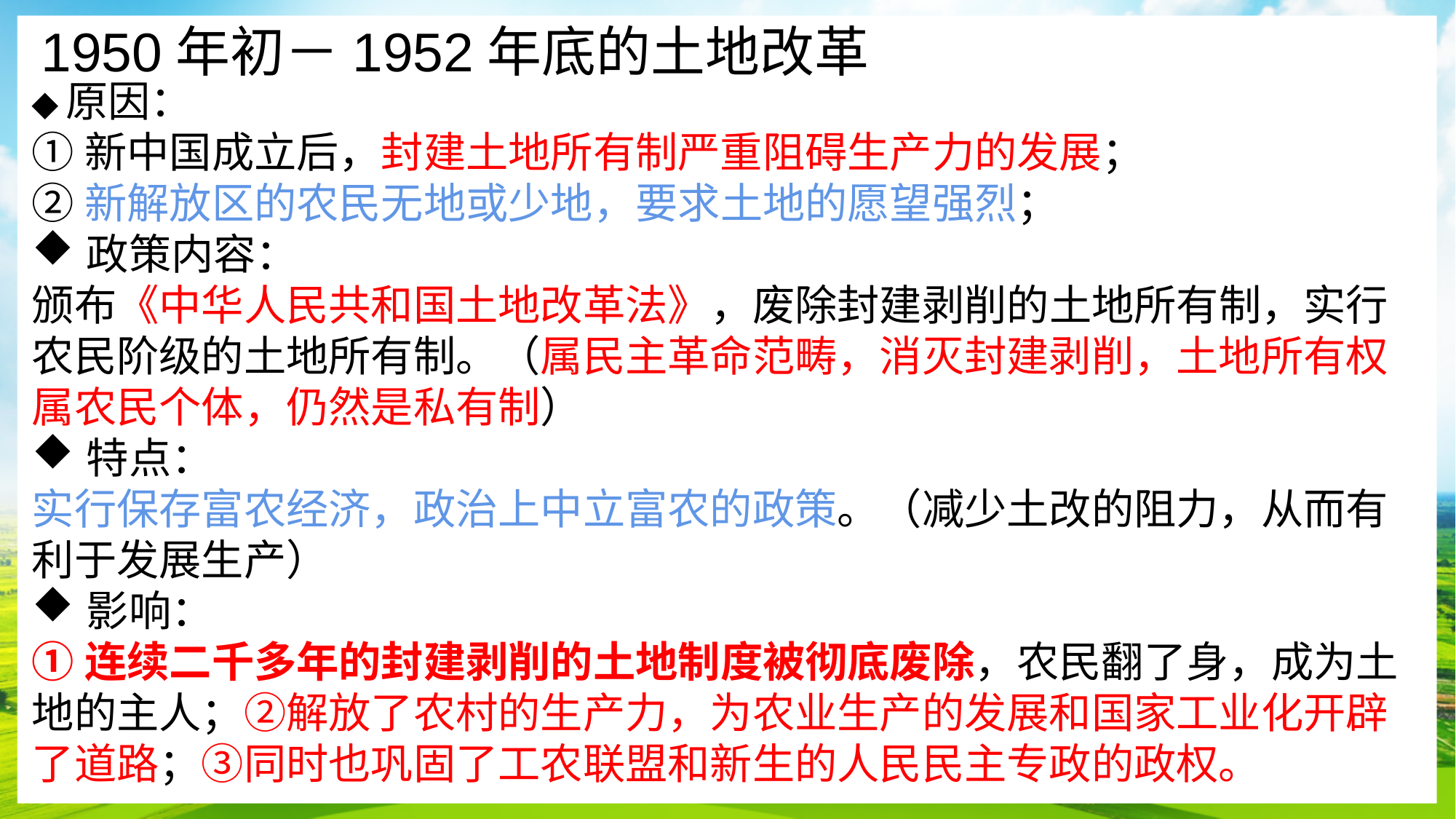

1950年初－1952年底的土地改革
◆原因：
①新中国成立后，封建土地所有制严重阻碍生产力的发展；
②新解放区的农民无地或少地，要求土地的愿望强烈；
政策内容：
颁布《中华人民共和国土地改革法》，废除封建剥削的土地所有制，实行农民阶级的土地所有制。（属民主革命范畴，消灭封建剥削，土地所有权属农民个体，仍然是私有制）
特点：
实行保存富农经济，政治上中立富农的政策。（减少土改的阻力，从而有利于发展生产）
影响：
①连续二千多年的封建剥削的土地制度被彻底废除，农民翻了身，成为土地的主人；②解放了农村的生产力，为农业生产的发展和国家工业化开辟了道路；③同时也巩固了工农联盟和新生的人民民主专政的政权。